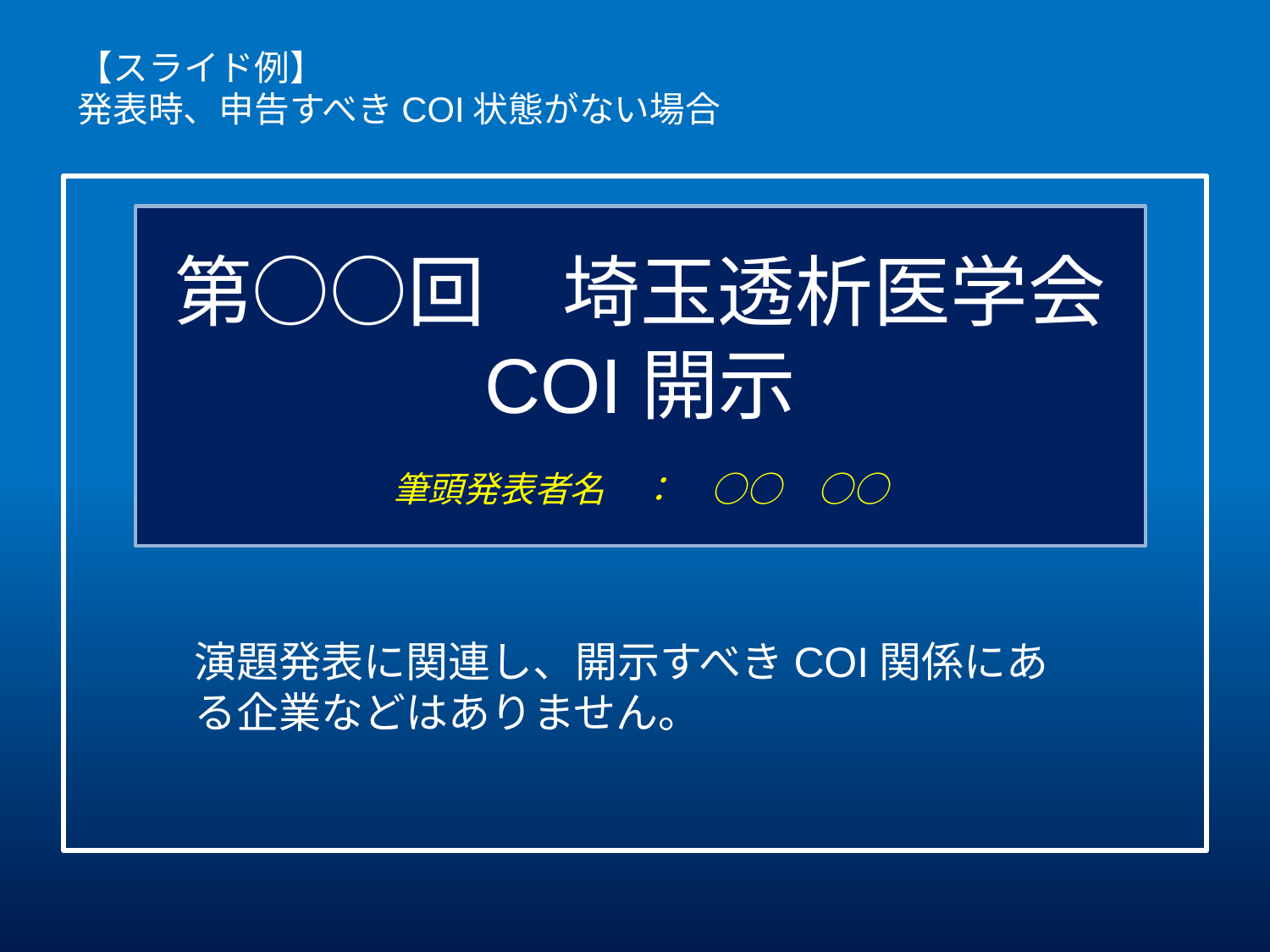

# 【スライド例】 発表時、申告すべきCOI状態がない場合

第○○回　埼玉透析医学会
COI開示

筆頭発表者名　：　○○　○○
演題発表に関連し、開示すべきCOI関係にある企業などはありません。